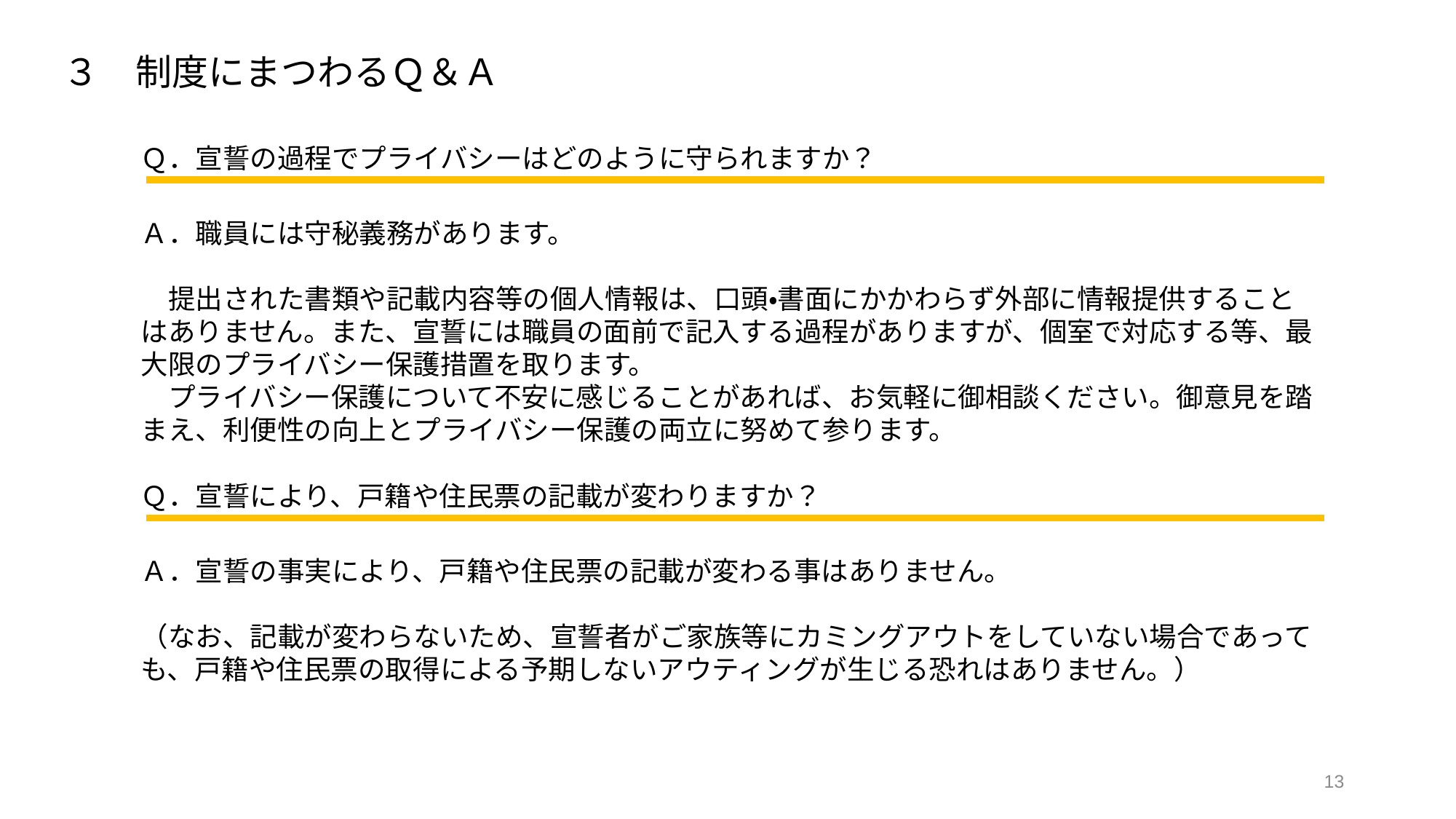

３　制度にまつわるＱ＆Ａ
Ｑ．宣誓の過程でプライバシーはどのように守られますか？
Ａ．職員には守秘義務があります。

　提出された書類や記載内容等の個人情報は、口頭・書面にかかわらず外部に情報提供することはありません。また、宣誓には職員の面前で記入する過程がありますが、個室で対応する等、最大限のプライバシー保護措置を取ります。
　プライバシー保護について不安に感じることがあれば、お気軽に御相談ください。御意見を踏まえ、利便性の向上とプライバシー保護の両立に努めて参ります。
Ｑ．宣誓により、戸籍や住民票の記載が変わりますか？
Ａ．宣誓の事実により、戸籍や住民票の記載が変わる事はありません。

（なお、記載が変わらないため、宣誓者がご家族等にカミングアウトをしていない場合であっても、戸籍や住民票の取得による予期しないアウティングが生じる恐れはありません。）
13